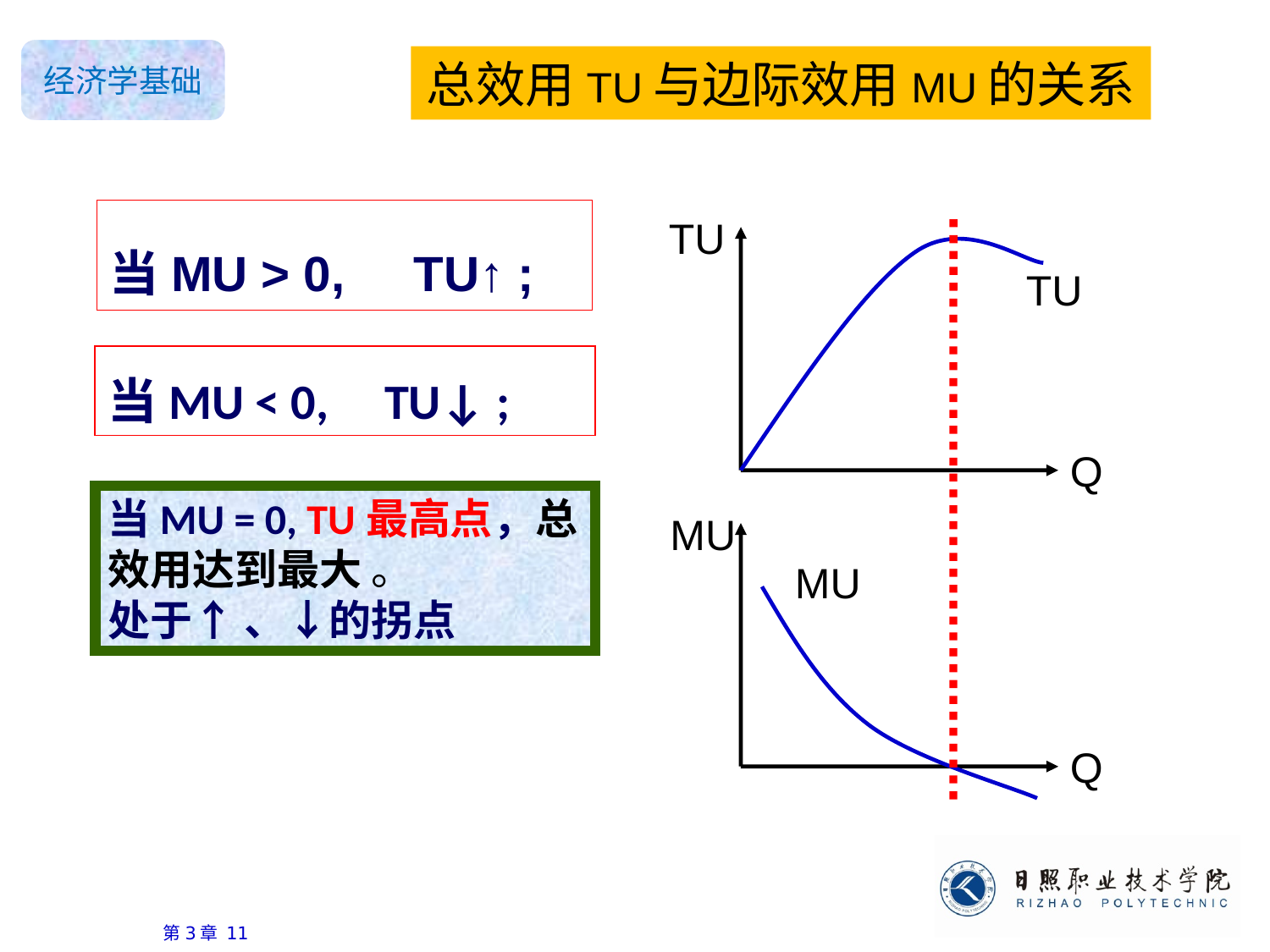

# 总效用TU与边际效用MU的关系

TU

TU
Q

MU

MU

Q

当MU > 0,     TU↑ ;
当MU < 0,     TU↓ ;
当MU = 0, TU最高点，总效用达到最大 。
处于↑ 、↓的拐点
西方经济学·微观·第3章 11